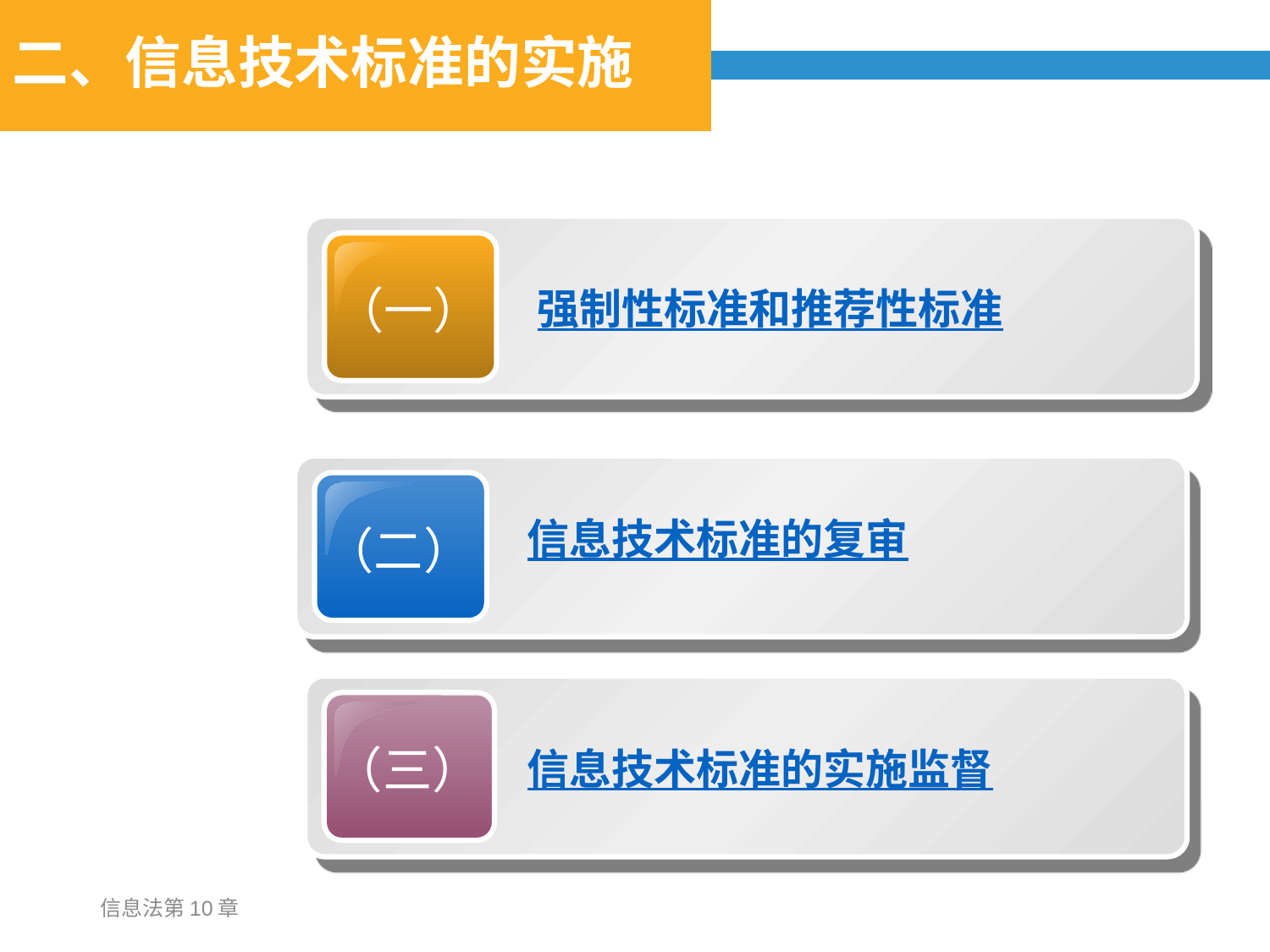

# 二、信息技术标准的实施

（一）
强制性标准和推荐性标准

（二）
信息技术标准的复审

（三）
信息技术标准的实施监督
信息法第10章